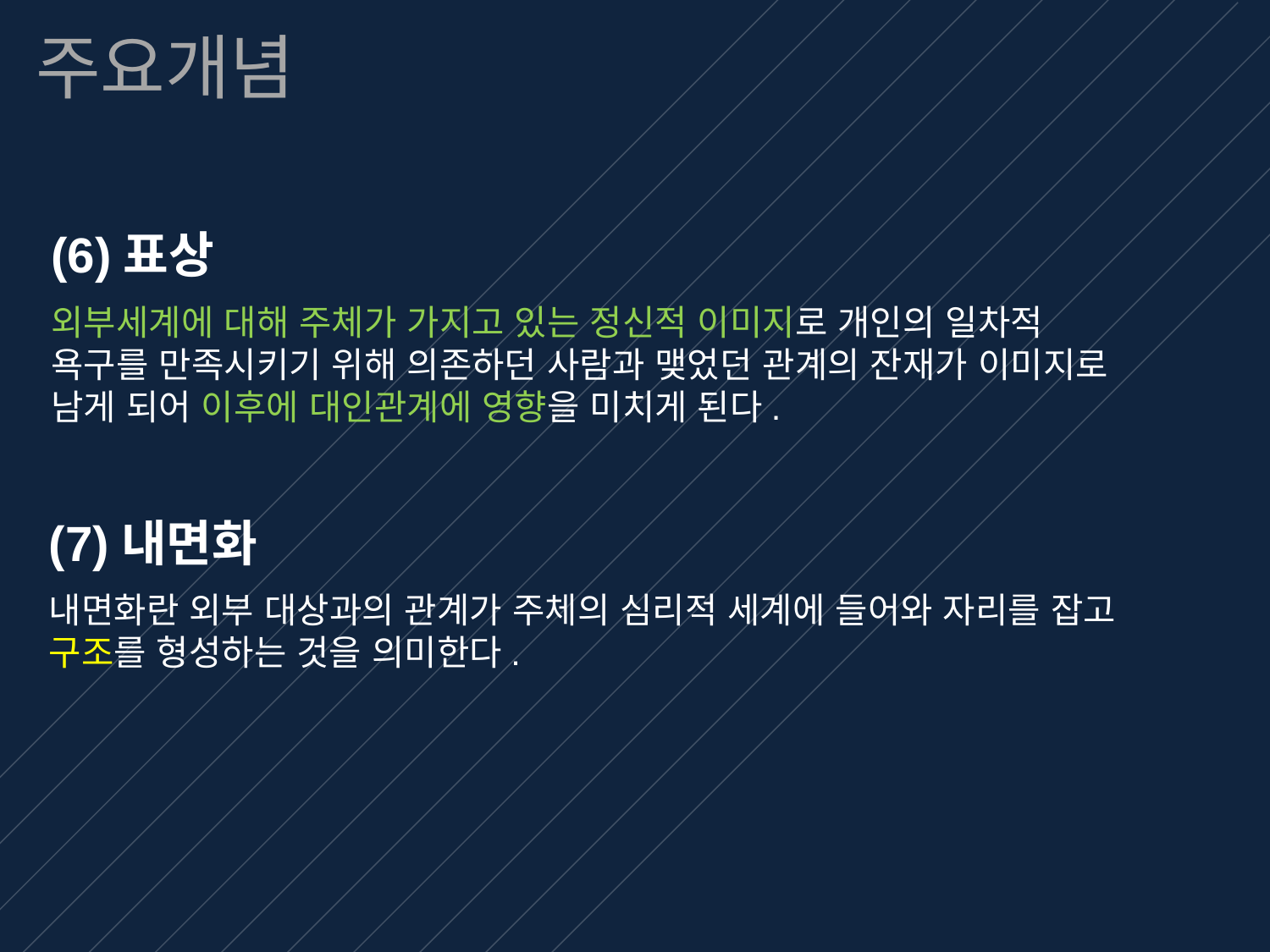

주요개념
(6)표상

외부세계에 대해 주체가 가지고 있는 정신적 이미지로 개인의 일차적 욕구를 만족시키기 위해 의존하던 사람과 맺었던 관계의 잔재가 이미지로 남게 되어 이후에 대인관계에 영향을 미치게 된다.
(7)내면화

내면화란 외부 대상과의 관계가 주체의 심리적 세계에 들어와 자리를 잡고 구조를 형성하는 것을 의미한다.